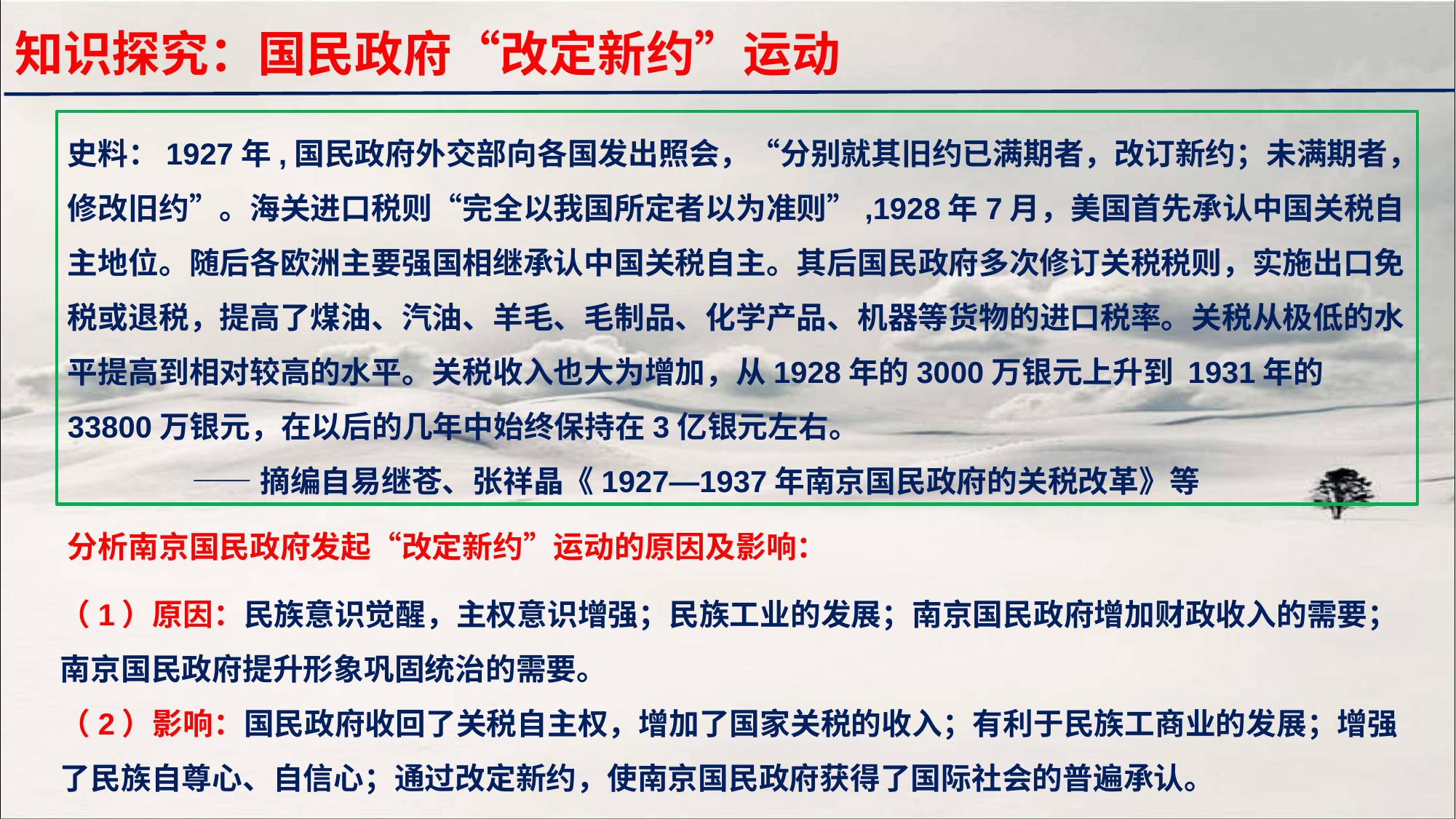

知识探究：国民政府“改定新约”运动
史料：1927年,国民政府外交部向各国发出照会，“分别就其旧约已满期者，改订新约；未满期者，修改旧约”。海关进口税则“完全以我国所定者以为准则”,1928年7月，美国首先承认中国关税自主地位。随后各欧洲主要强国相继承认中国关税自主。其后国民政府多次修订关税税则，实施出口免税或退税，提高了煤油、汽油、羊毛、毛制品、化学产品、机器等货物的进口税率。关税从极低的水平提高到相对较高的水平。关税收入也大为增加，从1928年的3000万银元上升到 1931年的33800万银元，在以后的几年中始终保持在3亿银元左右。
                  ——摘编自易继苍、张祥晶《1927—1937年南京国民政府的关税改革》等
分析南京国民政府发起“改定新约”运动的原因及影响：
（1）原因：民族意识觉醒，主权意识增强；民族工业的发展；南京国民政府增加财政收入的需要；南京国民政府提升形象巩固统治的需要。
（2）影响：国民政府收回了关税自主权，增加了国家关税的收入；有利于民族工商业的发展；增强了民族自尊心、自信心；通过改定新约，使南京国民政府获得了国际社会的普遍承认。